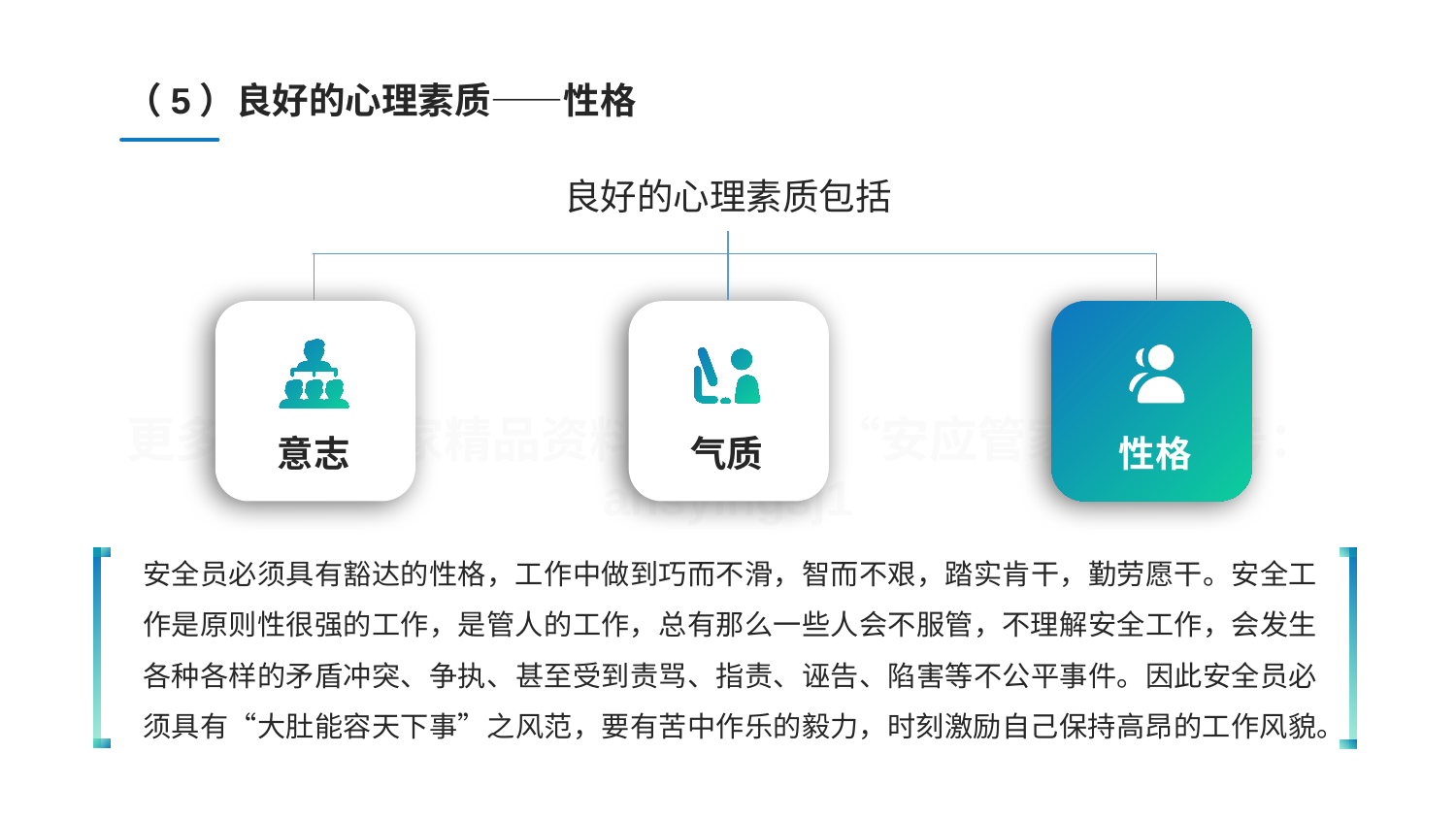

（5）良好的心理素质——性格
良好的心理素质包括

意志
气质
性格
安全员必须具有豁达的性格，工作中做到巧而不滑，智而不艰，踏实肯干，勤劳愿干。安全工作是原则性很强的工作，是管人的工作，总有那么一些人会不服管，不理解安全工作，会发生各种各样的矛盾冲突、争执、甚至受到责骂、指责、诬告、陷害等不公平事件。因此安全员必须具有“大肚能容天下事”之风范，要有苦中作乐的毅力，时刻激励自己保持高昂的工作风貌。